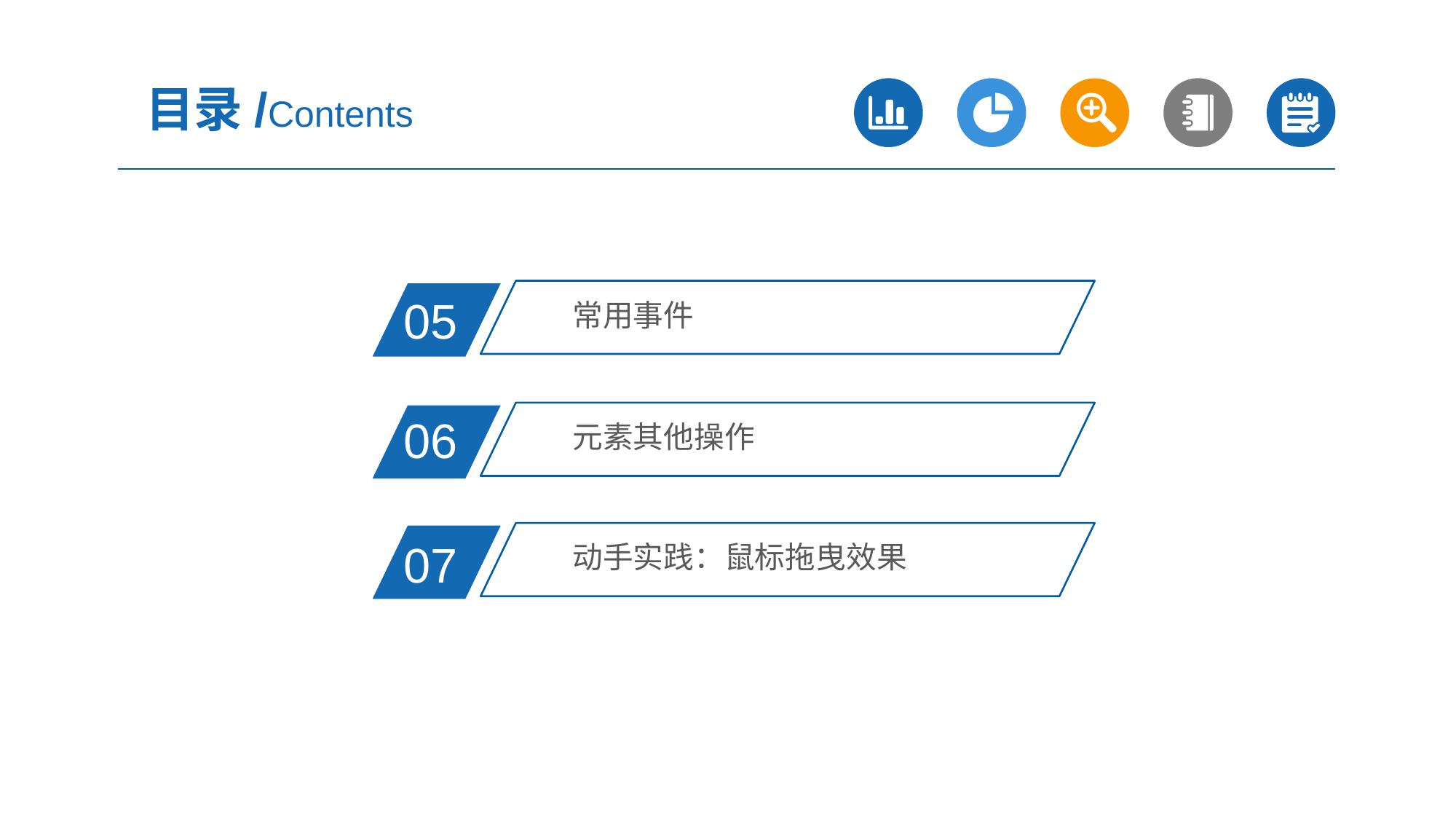

目录/Contents

常用事件

05

元素其他操作
06

动手实践：鼠标拖曳效果

07